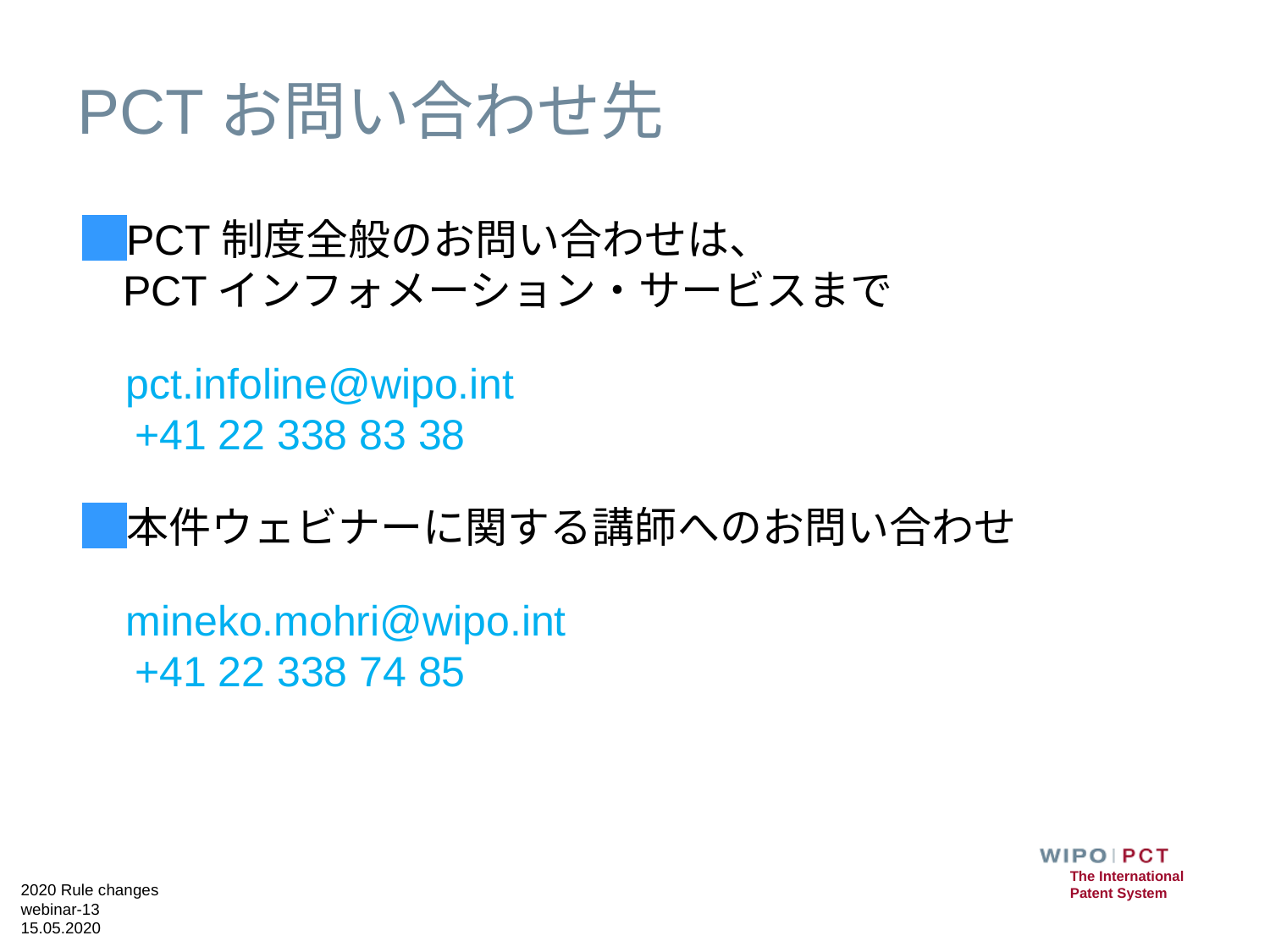

# PCTお問い合わせ先
PCT制度全般のお問い合わせは、 　　　　　　　PCTインフォメーション・サービスまで

　pct.infoline@wipo.int
　+41 22 338 83 38

本件ウェビナーに関する講師へのお問い合わせ

　mineko.mohri@wipo.int
　+41 22 338 74 85